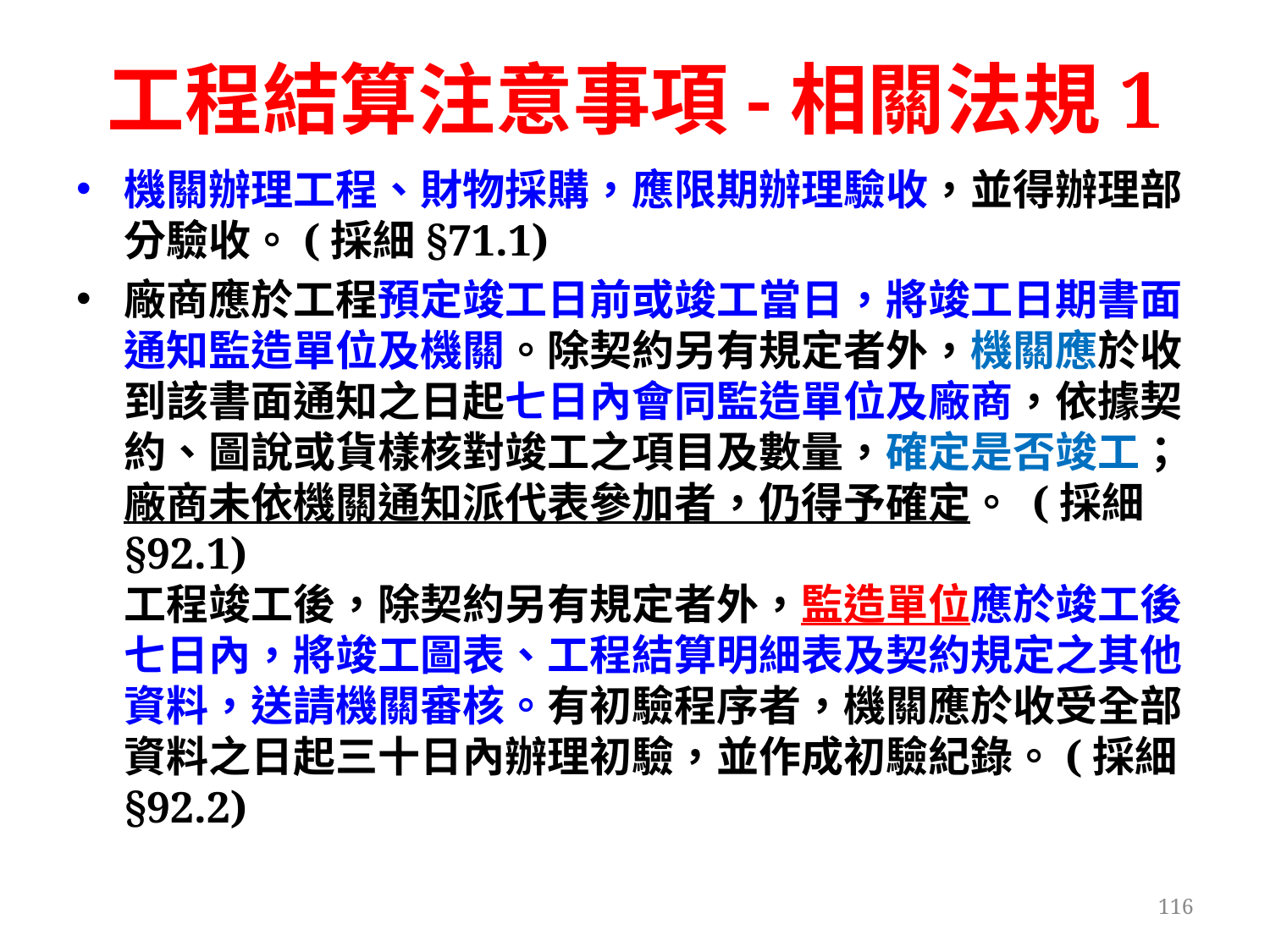

# 工程結算注意事項-相關法規1
機關辦理工程、財物採購，應限期辦理驗收，並得辦理部分驗收。(採細§71.1)
廠商應於工程預定竣工日前或竣工當日，將竣工日期書面通知監造單位及機關。除契約另有規定者外，機關應於收到該書面通知之日起七日內會同監造單位及廠商，依據契約、圖說或貨樣核對竣工之項目及數量，確定是否竣工；廠商未依機關通知派代表參加者，仍得予確定。 (採細§92.1)
工程竣工後，除契約另有規定者外，監造單位應於竣工後七日內，將竣工圖表、工程結算明細表及契約規定之其他資料，送請機關審核。有初驗程序者，機關應於收受全部資料之日起三十日內辦理初驗，並作成初驗紀錄。(採細§92.2)
116